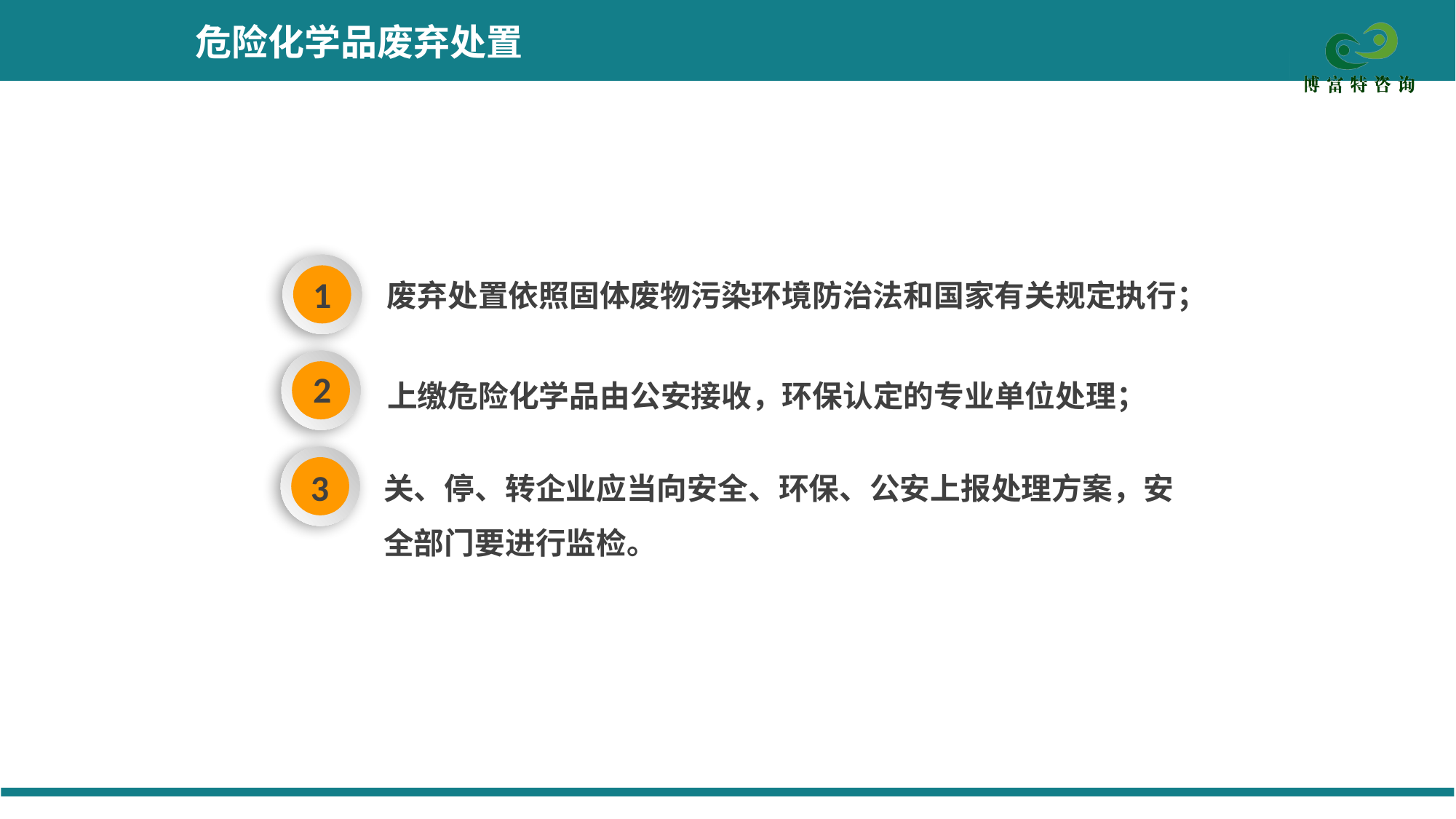

危险化学品废弃处置

1
废弃处置依照固体废物污染环境防治法和国家有关规定执行；

2
上缴危险化学品由公安接收，环保认定的专业单位处理；
关、停、转企业应当向安全、环保、公安上报处理方案，安全部门要进行监检。

3